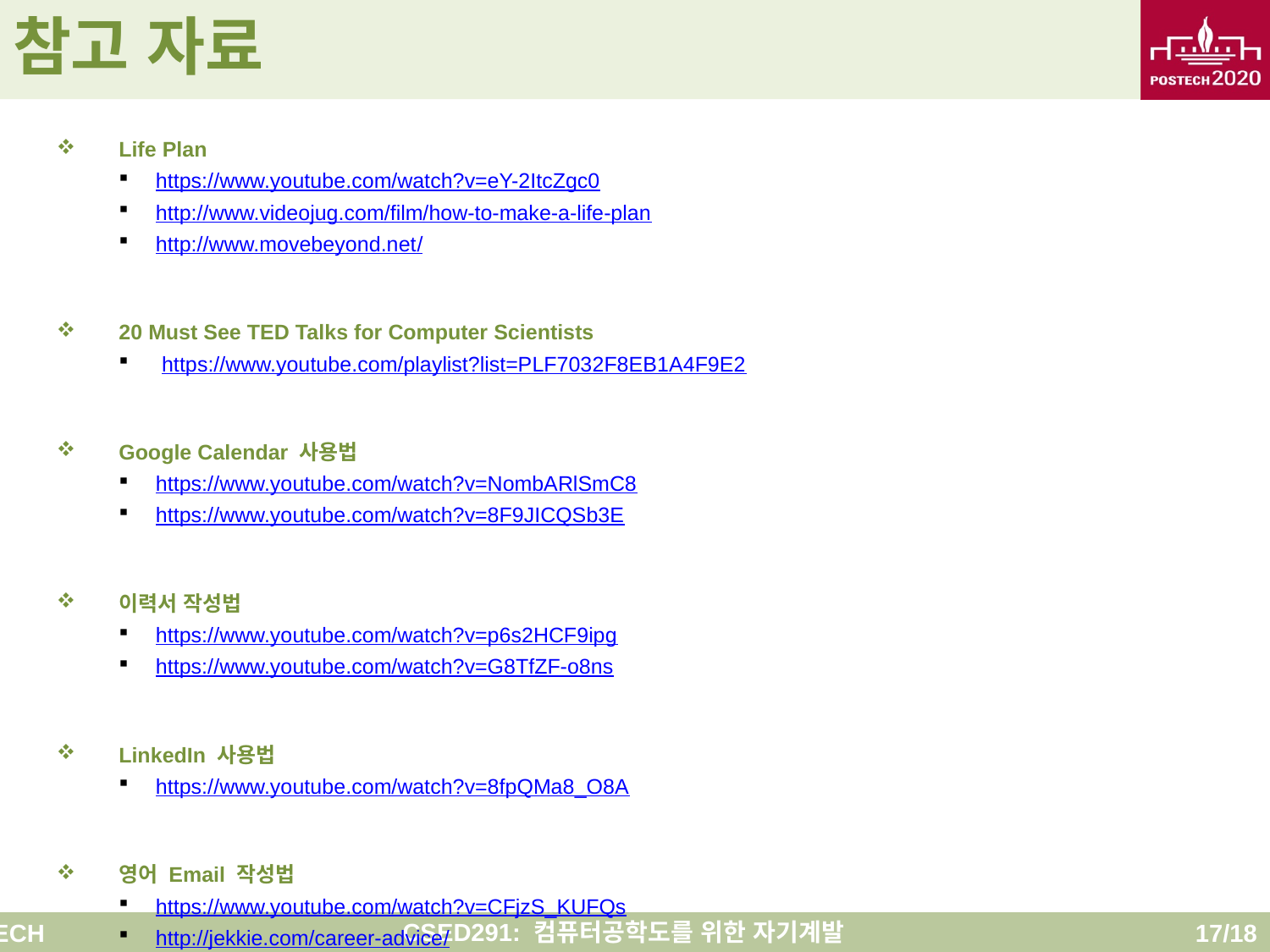

# 참고 자료
Life Plan
https://www.youtube.com/watch?v=eY-2ItcZgc0
http://www.videojug.com/film/how-to-make-a-life-plan
http://www.movebeyond.net/

20 Must See TED Talks for Computer Scientists
 https://www.youtube.com/playlist?list=PLF7032F8EB1A4F9E2

Google Calendar 사용법
https://www.youtube.com/watch?v=NombARlSmC8
https://www.youtube.com/watch?v=8F9JICQSb3E

이력서 작성법
https://www.youtube.com/watch?v=p6s2HCF9ipg
https://www.youtube.com/watch?v=G8TfZF-o8ns

LinkedIn 사용법
https://www.youtube.com/watch?v=8fpQMa8_O8A

영어 Email 작성법
https://www.youtube.com/watch?v=CFjzS_KUFQs
http://jekkie.com/career-advice/